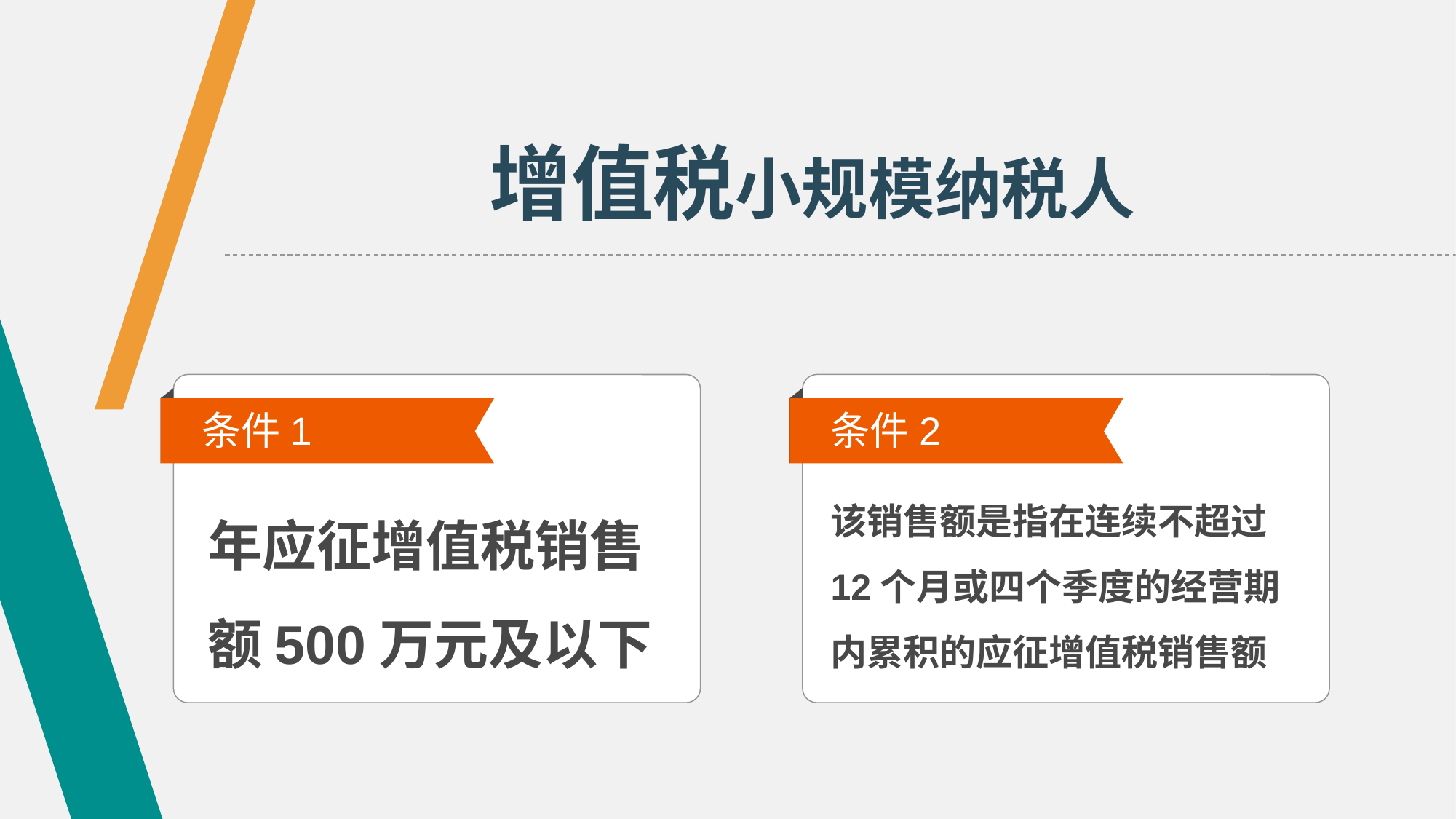

增值税小规模纳税人

条件1
条件2
该销售额是指在连续不超过12个月或四个季度的经营期内累积的应征增值税销售额
年应征增值税销售额500万元及以下